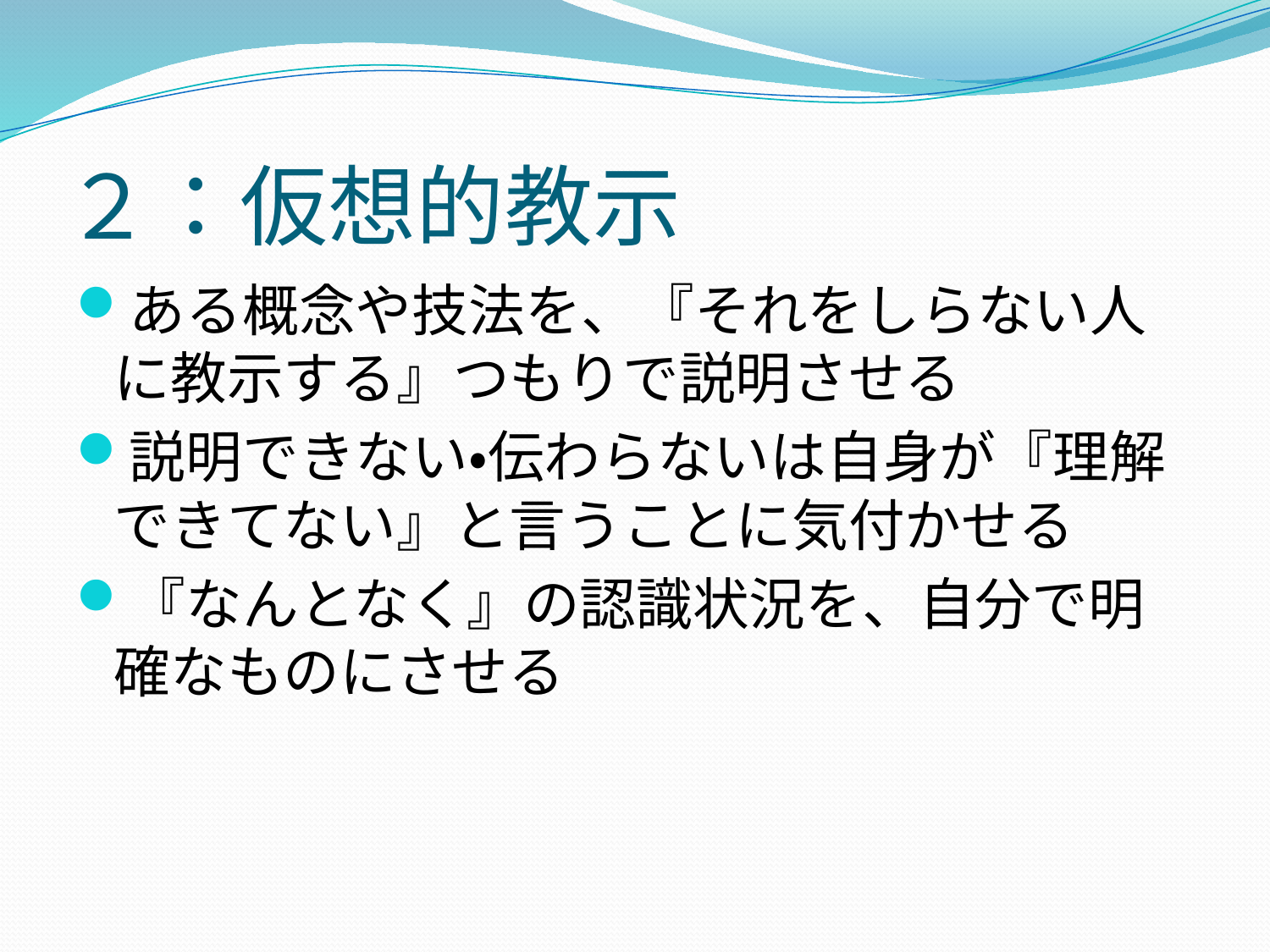

# ２：仮想的教示
ある概念や技法を、『それをしらない人に教示する』つもりで説明させる
説明できない・伝わらないは自身が『理解できてない』と言うことに気付かせる
『なんとなく』の認識状況を、自分で明確なものにさせる